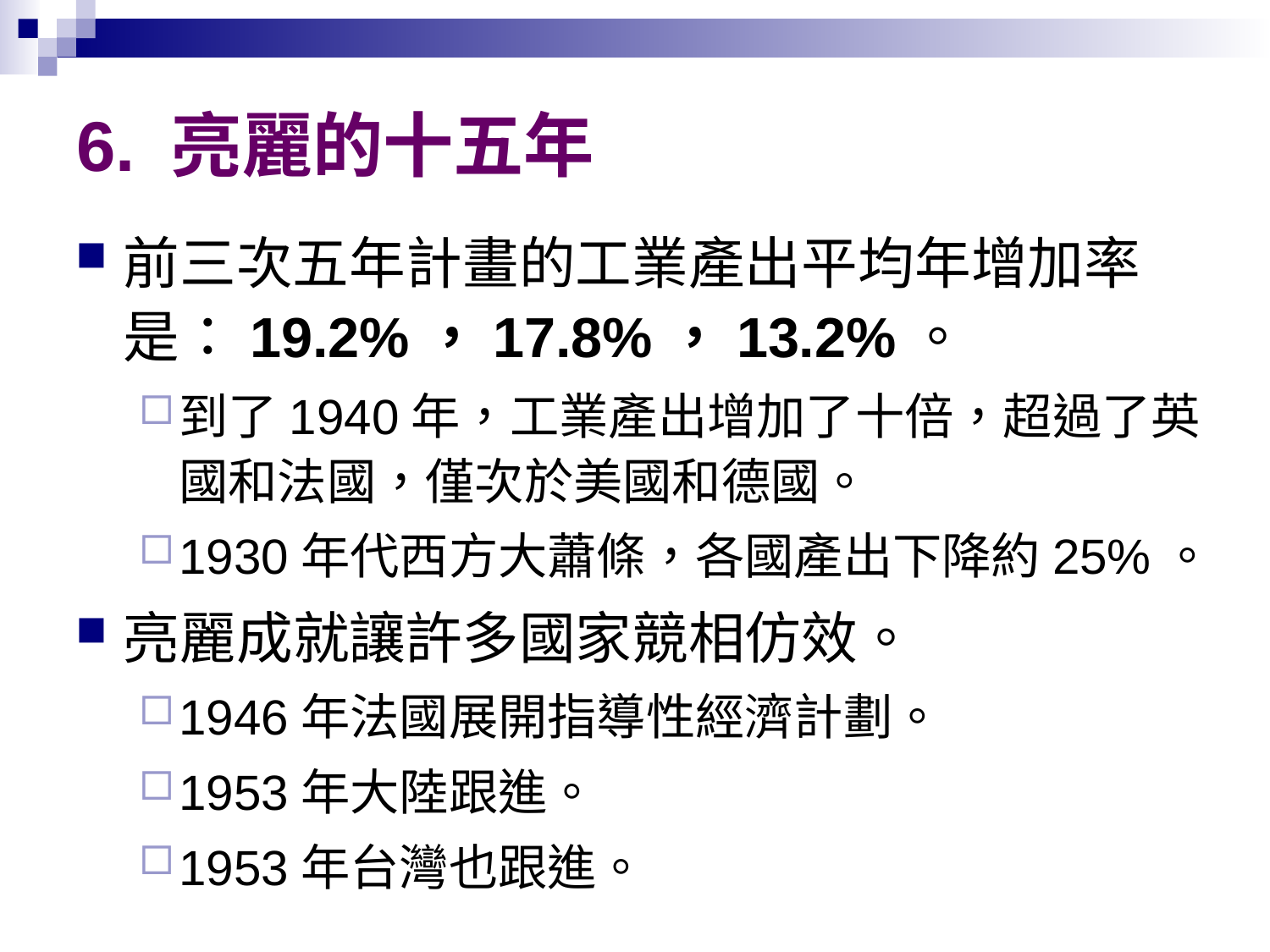

# 6. 亮麗的十五年
前三次五年計畫的工業產出平均年增加率是：19.2%，17.8%，13.2%。
到了1940年，工業產出增加了十倍，超過了英國和法國，僅次於美國和德國。
1930年代西方大蕭條，各國產出下降約25%。
亮麗成就讓許多國家競相仿效。
1946年法國展開指導性經濟計劃。
1953年大陸跟進。
1953年台灣也跟進。